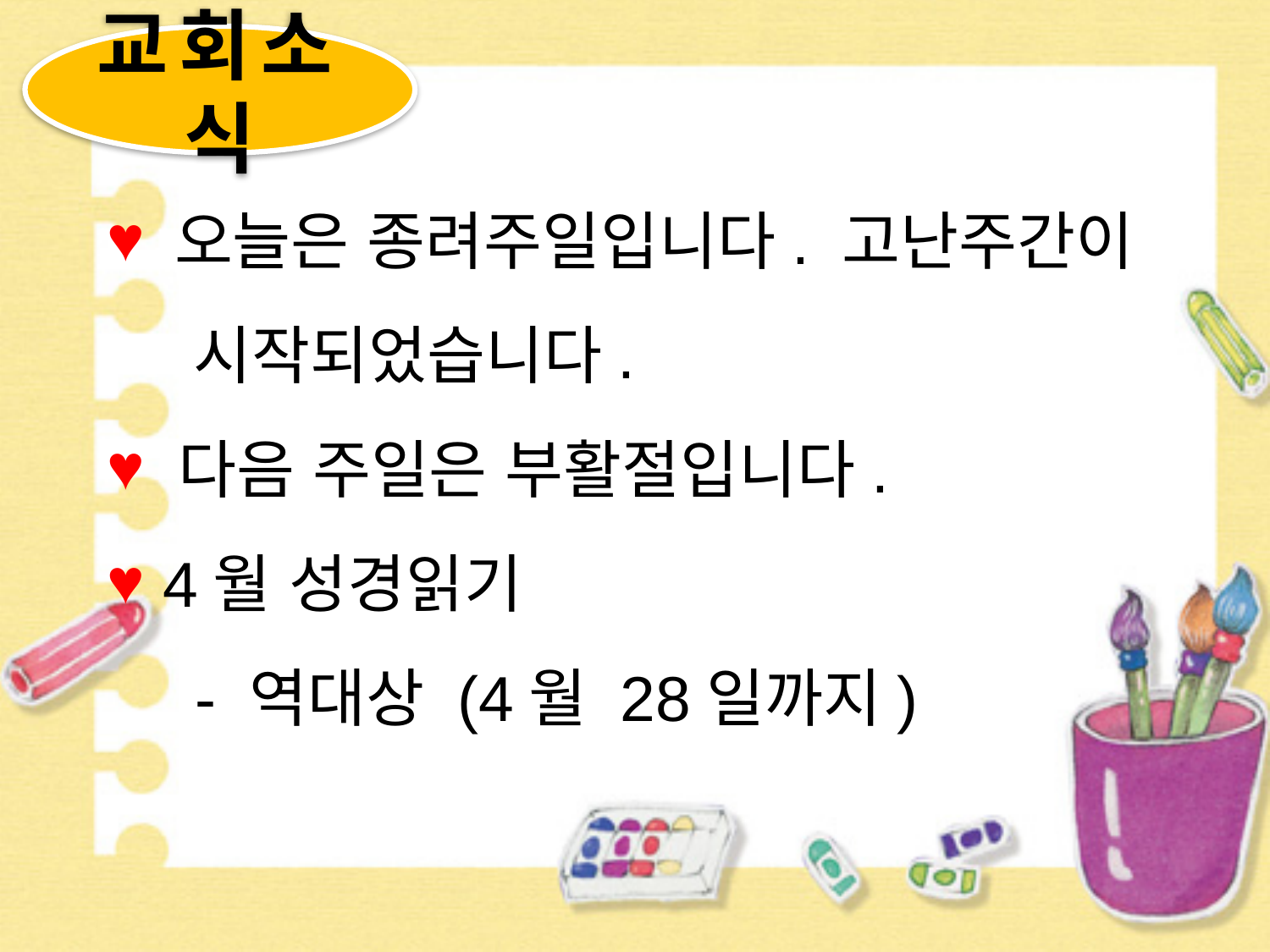

교회소식
 오늘은 종려주일입니다. 고난주간이
    시작되었습니다.
 다음 주일은 부활절입니다.
 4월 성경읽기
     - 역대상 (4월 28일까지)